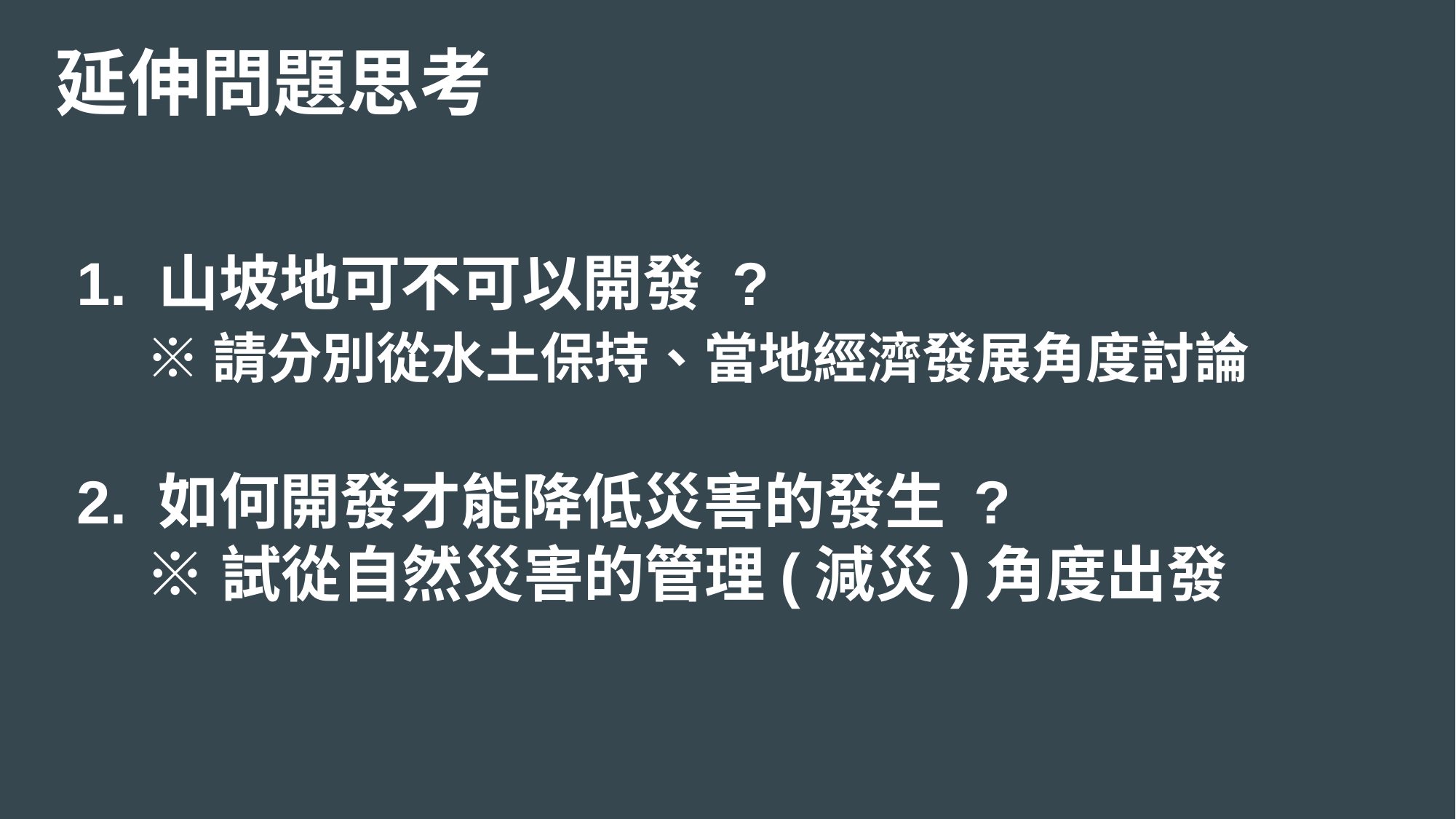

延伸問題思考
1. 山坡地可不可以開發 ?
     ※請分別從水土保持、當地經濟發展角度討論

2. 如何開發才能降低災害的發生 ?
     ※試從自然災害的管理(減災)角度出發